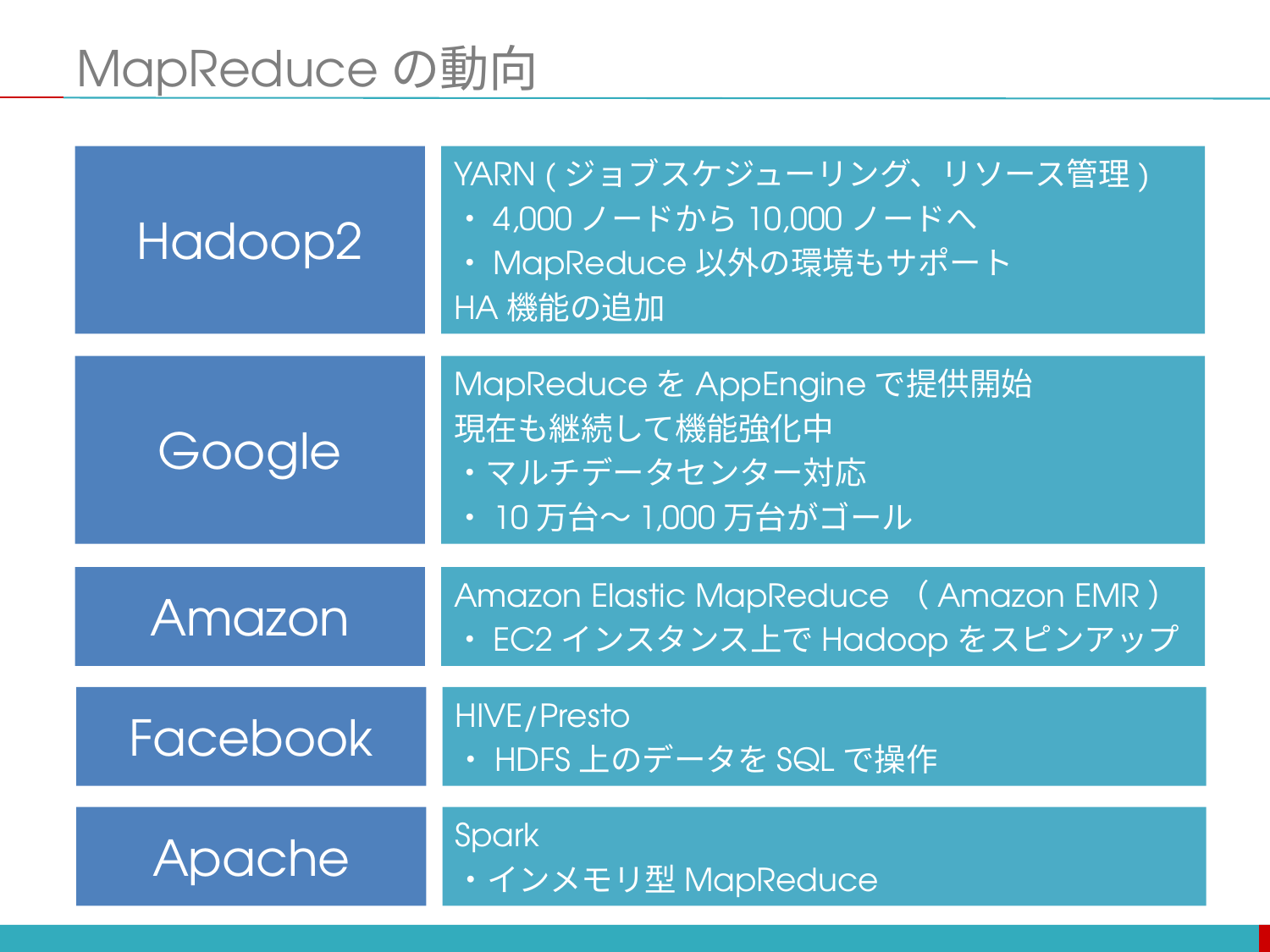

# MapReduceの動向
Hadoop2
YARN (ジョブスケジューリング、リソース管理)
・4,000ノードから10,000ノードへ
・MapReduce以外の環境もサポート
HA機能の追加
Google
MapReduceをAppEngineで提供開始
現在も継続して機能強化中
・マルチデータセンター対応
・10万台～1,000万台がゴール
Amazon
Amazon Elastic MapReduce（Amazon EMR）
・EC2インスタンス上でHadoopをスピンアップ
Facebook
HIVE/Presto
・HDFS上のデータをSQLで操作
Apache
Spark
・インメモリ型MapReduce